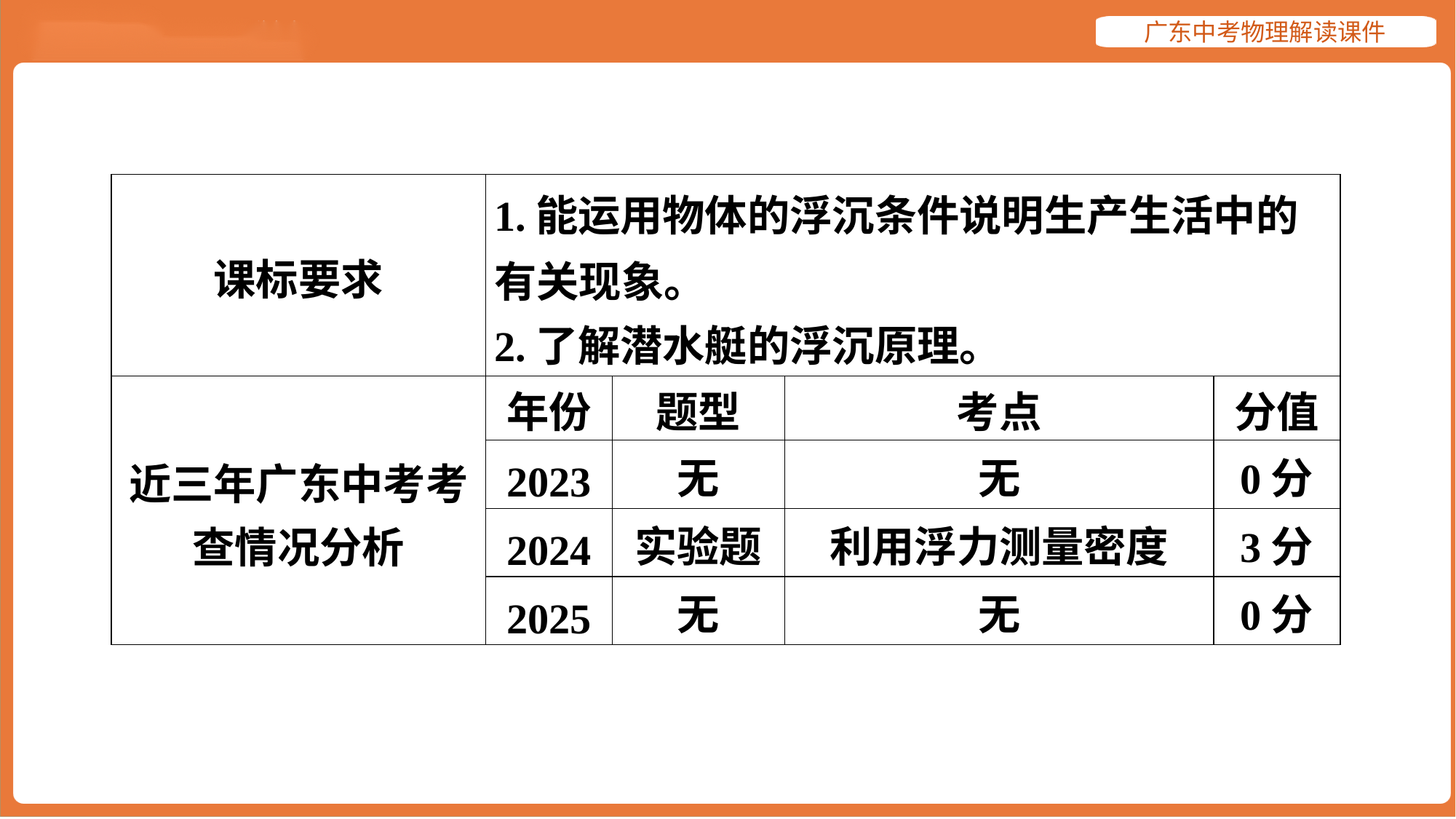

| 课标要求 | 1.能运用物体的浮沉条件说明生产生活中的 有关现象。 2.了解潜水艇的浮沉原理。 |  |  |  |
| --- | --- | --- | --- | --- |
| 近三年广东中考考 查情况分析 | 年份 | 题型 | 考点 | 分值 |
|  | 2023 | 无 | 无 | 0分 |
|  | 2024 | 实验题 | 利用浮力测量密度 | 3分 |
|  | 2025 | 无 | 无 | 0分 |